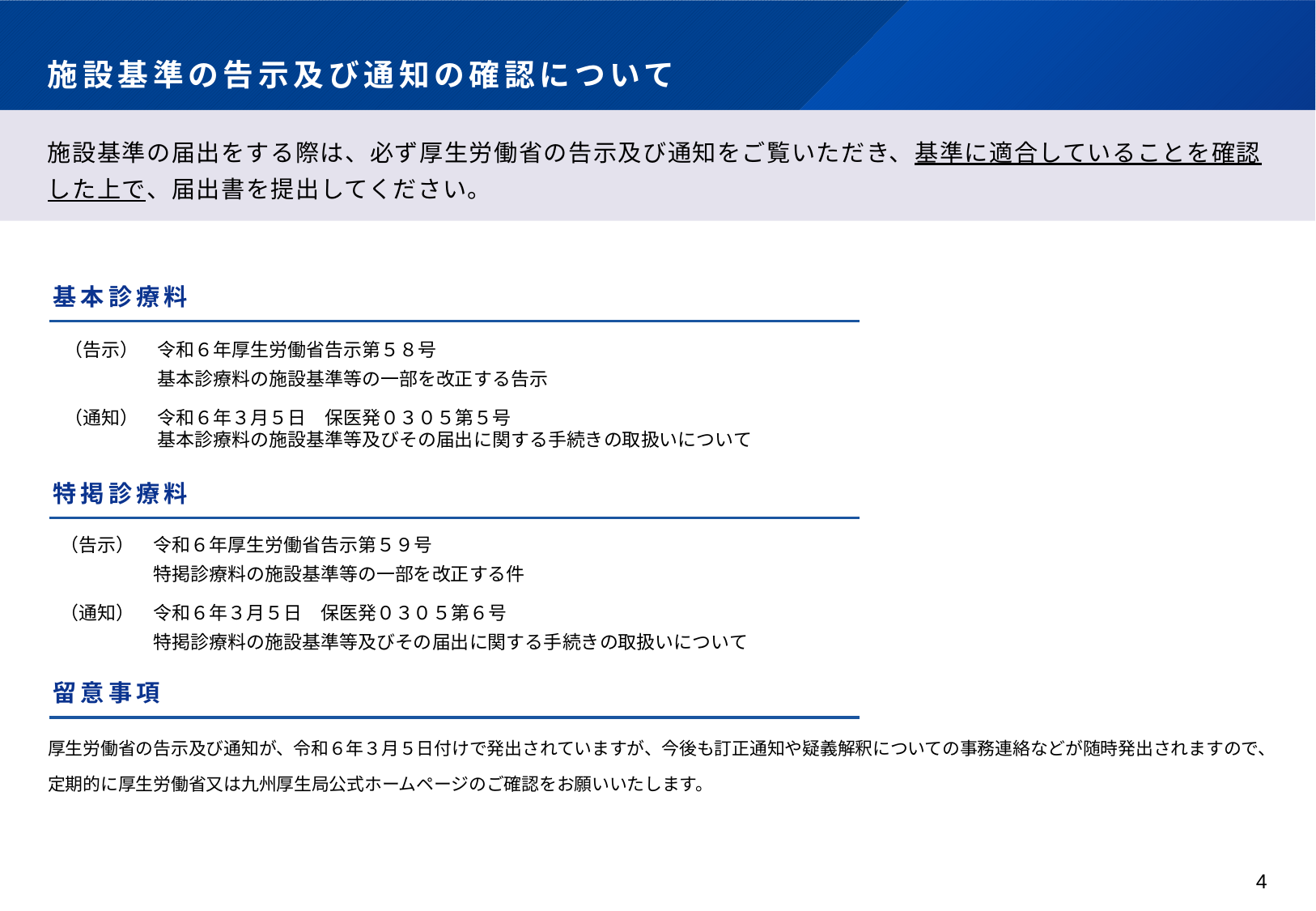

# 施設基準の告示及び通知の確認について
施設基準の届出をする際は、必ず厚生労働省の告示及び通知をご覧いただき、基準に適合していることを確認した上で、届出書を提出してください。
基本診療料
　（告示）　令和６年厚生労働省告示第５８号
　　　　　　基本診療料の施設基準等の一部を改正する告示
　（通知）　令和６年３月５日　保医発０３０５第５号
　　　　　　基本診療料の施設基準等及びその届出に関する手続きの取扱いについて
特掲診療料
（告示）　令和６年厚生労働省告示第５９号
　　　　　特掲診療料の施設基準等の一部を改正する件
（通知）　令和６年３月５日　保医発０３０５第６号
　　　　　特掲診療料の施設基準等及びその届出に関する手続きの取扱いについて
留意事項
厚生労働省の告示及び通知が、令和６年３月５日付けで発出されていますが、今後も訂正通知や疑義解釈についての事務連絡などが随時発出されますので、
定期的に厚生労働省又は九州厚生局公式ホームページのご確認をお願いいたします。
4